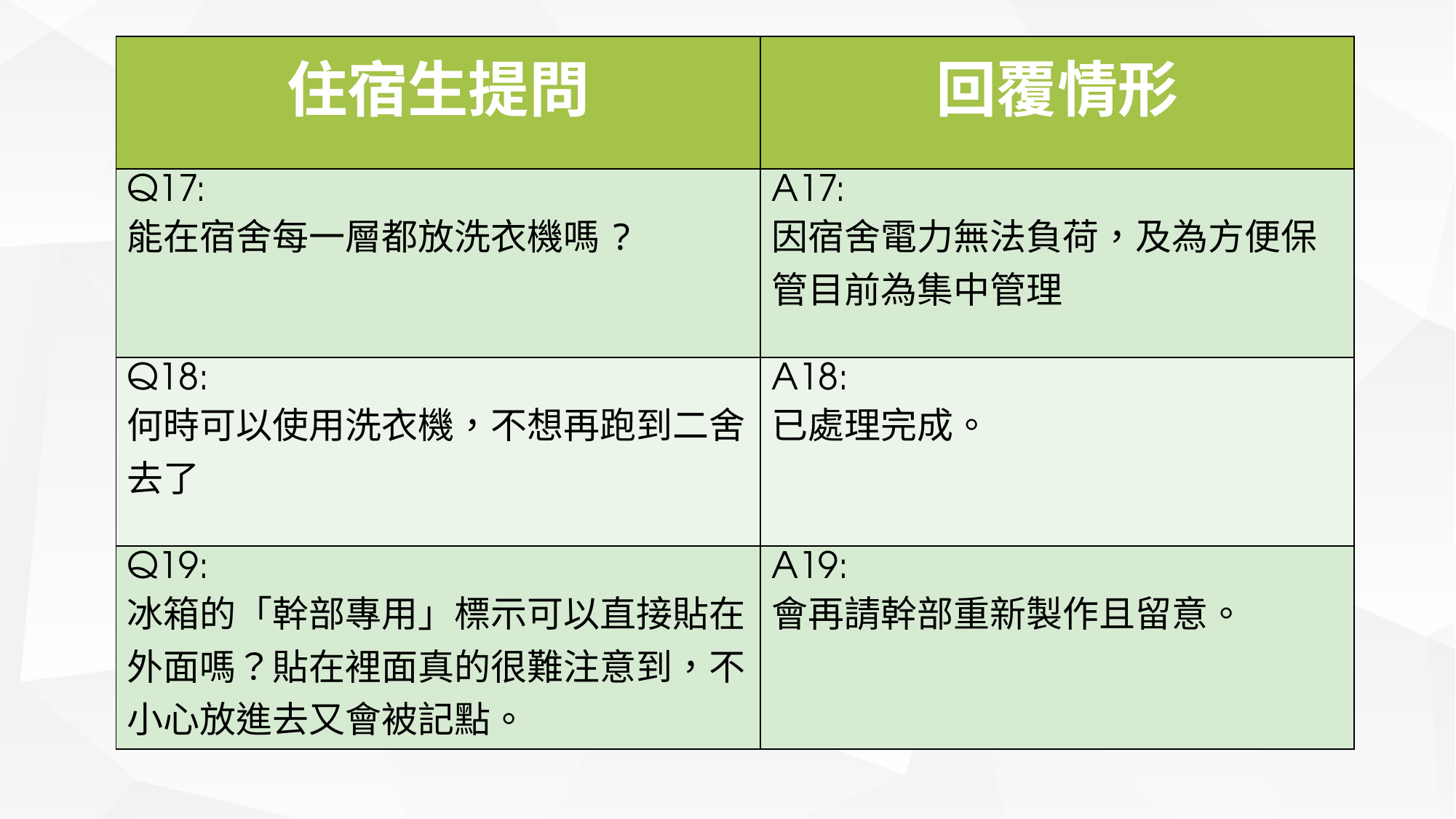

| 住宿生提問 | 回覆情形 |
| --- | --- |
| Q17: 能在宿舍每一層都放洗衣機嗎? | A17: 因宿舍電力無法負荷，及為方便保管目前為集中管理 |
| Q18: 何時可以使用洗衣機，不想再跑到二舍去了 | A18: 已處理完成。 |
| Q19: 冰箱的「幹部專用」標示可以直接貼在外面嗎？貼在裡面真的很難注意到，不小心放進去又會被記點。 | A19: 會再請幹部重新製作且留意。 |